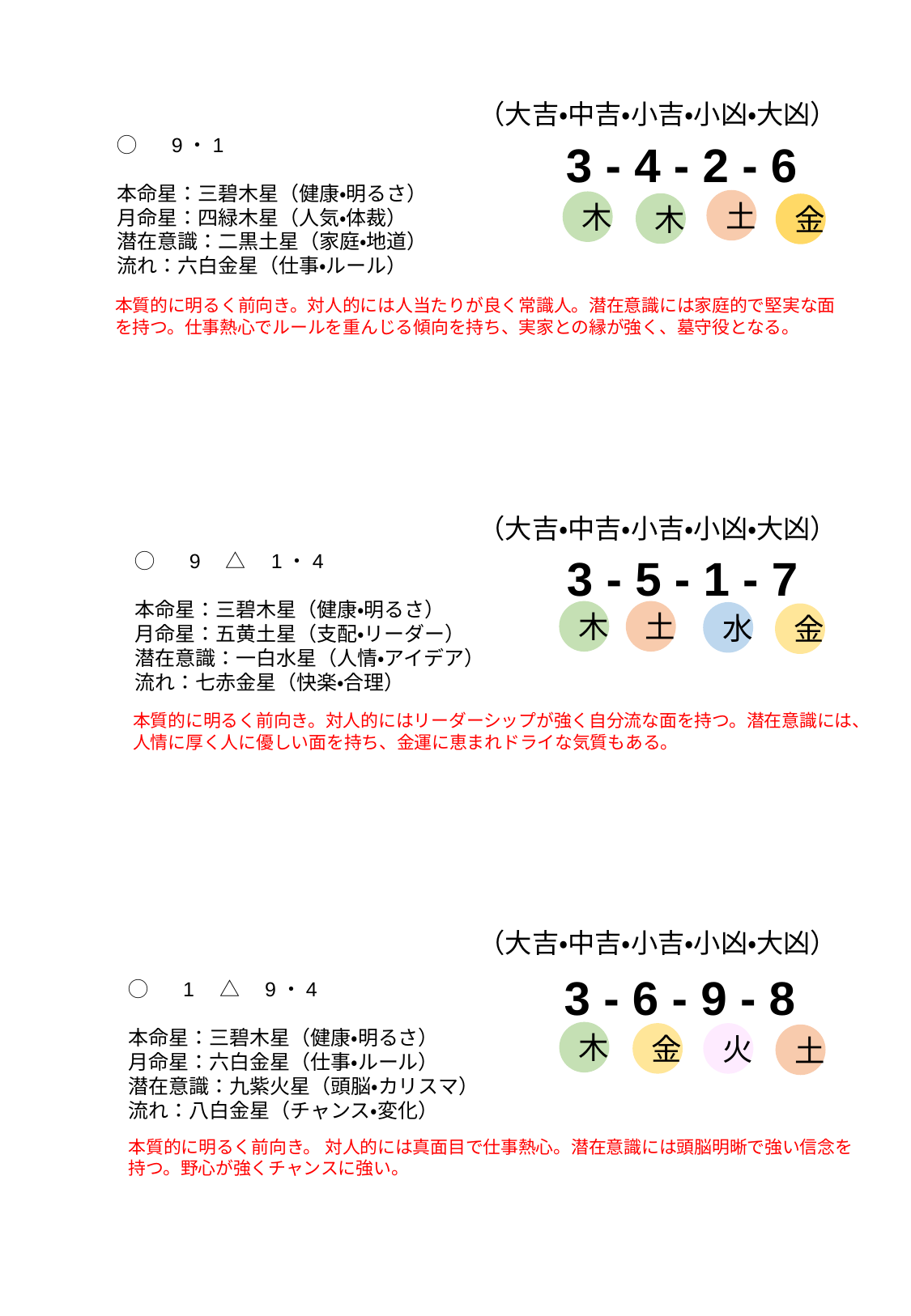

（大吉・中吉・小吉・小凶・大凶）
◯　 9・1

本命星：三碧木星（健康・明るさ）
月命星：四緑木星（人気・体裁）
潜在意識：二黒土星（家庭・地道）
流れ：六白金星（仕事・ルール）
3 - 4 - 2 - 6
土
木
木
金
本質的に明るく前向き。対人的には人当たりが良く常識人。潜在意識には家庭的で堅実な面を持つ。仕事熱心でルールを重んじる傾向を持ち、実家との縁が強く、墓守役となる。
（大吉・中吉・小吉・小凶・大凶）
◯　 9　△　1・4

本命星：三碧木星（健康・明るさ）
月命星：五黄土星（支配・リーダー）
潜在意識：一白水星（人情・アイデア）
流れ：七赤金星（快楽・合理）
3 - 5 - 1 - 7
木
土
水
金
本質的に明るく前向き。対人的にはリーダーシップが強く自分流な面を持つ。潜在意識には、人情に厚く人に優しい面を持ち、金運に恵まれドライな気質もある。
（大吉・中吉・小吉・小凶・大凶）
3 - 6 - 9 - 8
◯　 1　△　9・4

本命星：三碧木星（健康・明るさ）
月命星：六白金星（仕事・ルール）
潜在意識：九紫火星（頭脳・カリスマ）
流れ：八白金星（チャンス・変化）
木
金
火
土
本質的に明るく前向き。 対人的には真面目で仕事熱心。潜在意識には頭脳明晰で強い信念を持つ。野心が強くチャンスに強い。